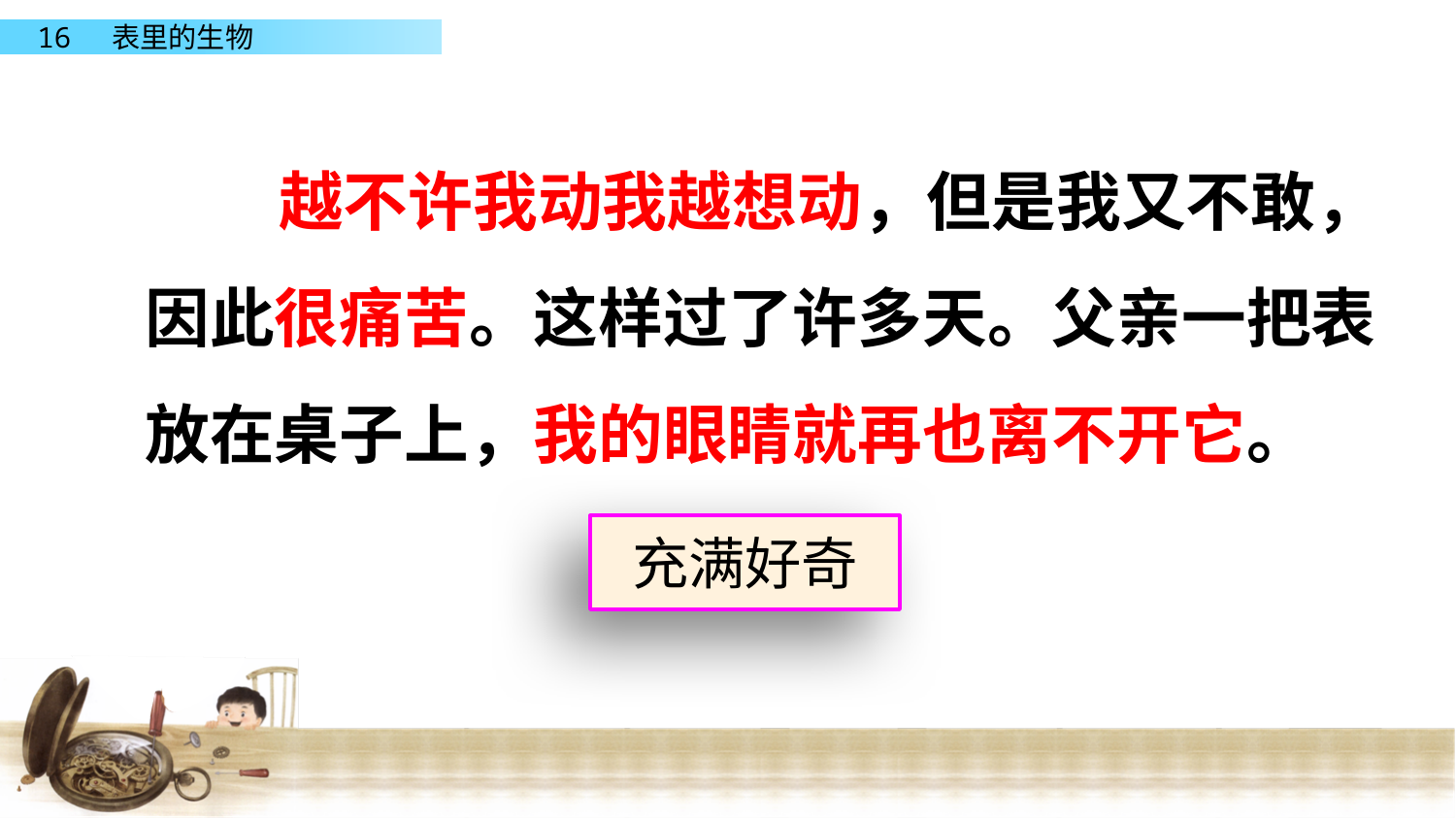

越不许我动我越想动，但是我又不敢，因此很痛苦。这样过了许多天。父亲一把表放在桌子上，我的眼睛就再也离不开它。
充满好奇